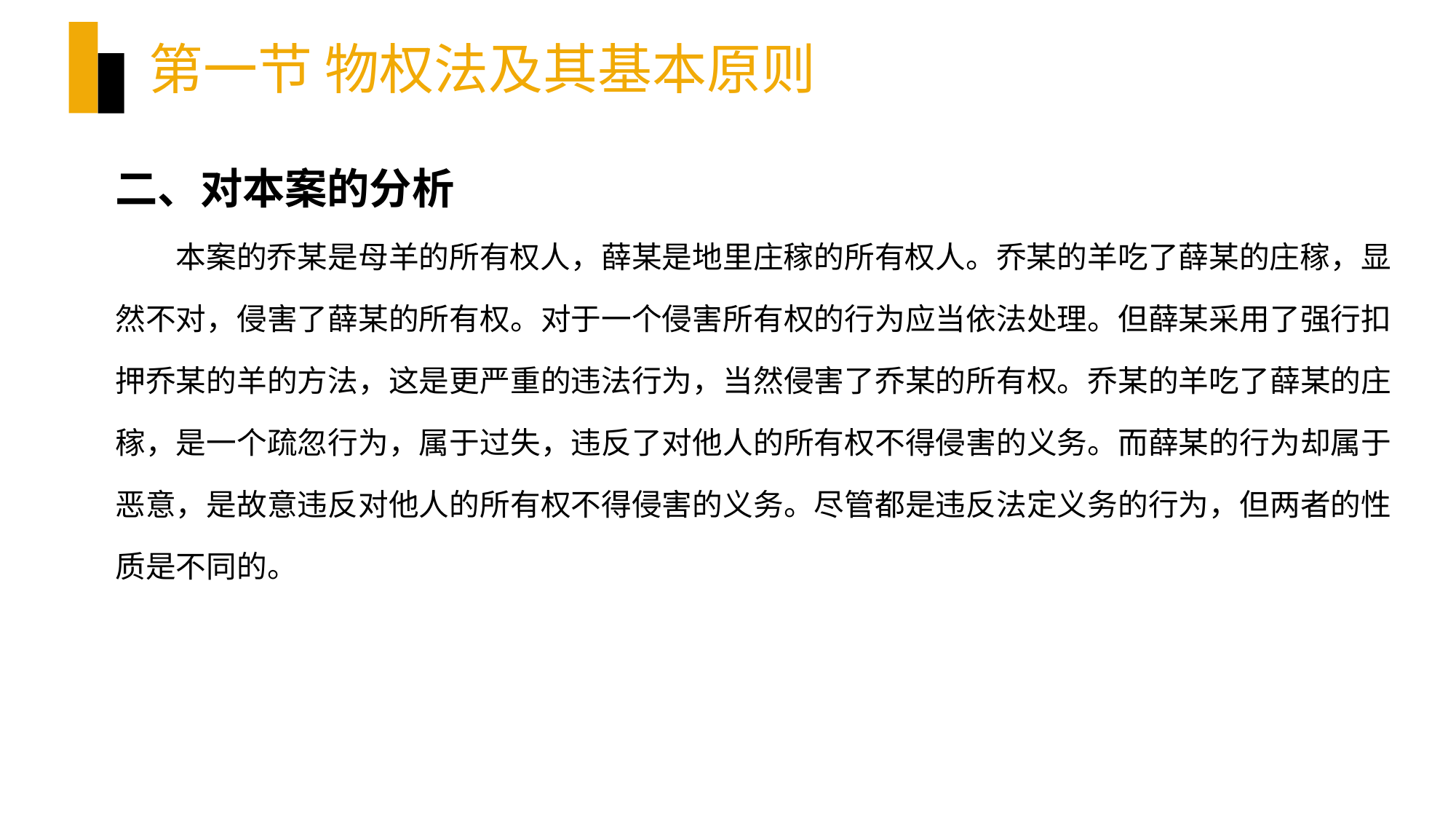

# 第一节 物权法及其基本原则
二、对本案的分析
本案的乔某是母羊的所有权人，薛某是地里庄稼的所有权人。乔某的羊吃了薛某的庄稼，显然不对，侵害了薛某的所有权。对于一个侵害所有权的行为应当依法处理。但薛某采用了强行扣押乔某的羊的方法，这是更严重的违法行为，当然侵害了乔某的所有权。乔某的羊吃了薛某的庄稼，是一个疏忽行为，属于过失，违反了对他人的所有权不得侵害的义务。而薛某的行为却属于恶意，是故意违反对他人的所有权不得侵害的义务。尽管都是违反法定义务的行为，但两者的性质是不同的。